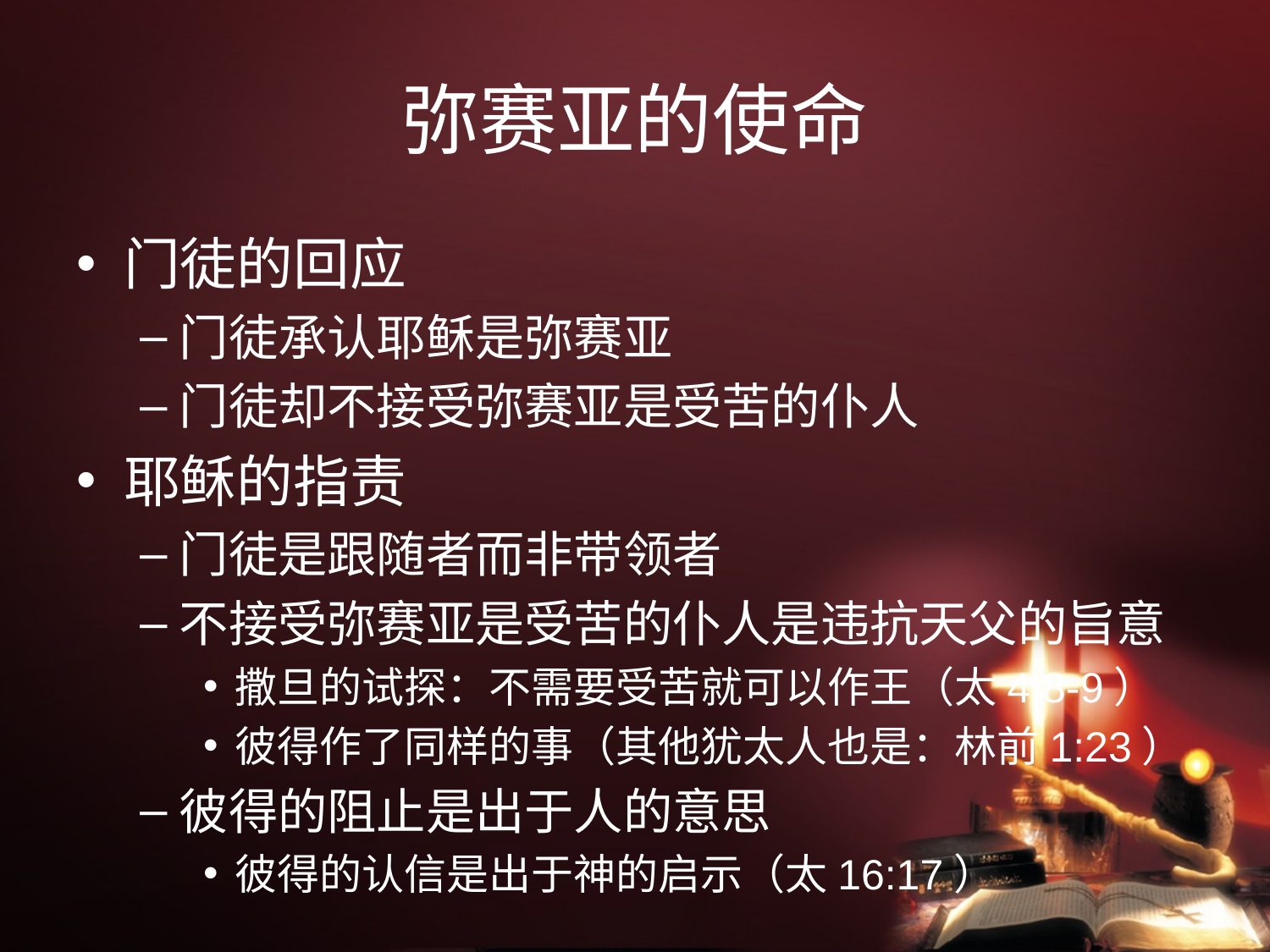

# 弥赛亚的使命
门徒的回应
门徒承认耶稣是弥赛亚
门徒却不接受弥赛亚是受苦的仆人
耶稣的指责
门徒是跟随者而非带领者
不接受弥赛亚是受苦的仆人是违抗天父的旨意
撒旦的试探：不需要受苦就可以作王（太4:8-9）
彼得作了同样的事（其他犹太人也是：林前1:23）
彼得的阻止是出于人的意思
彼得的认信是出于神的启示（太16:17）